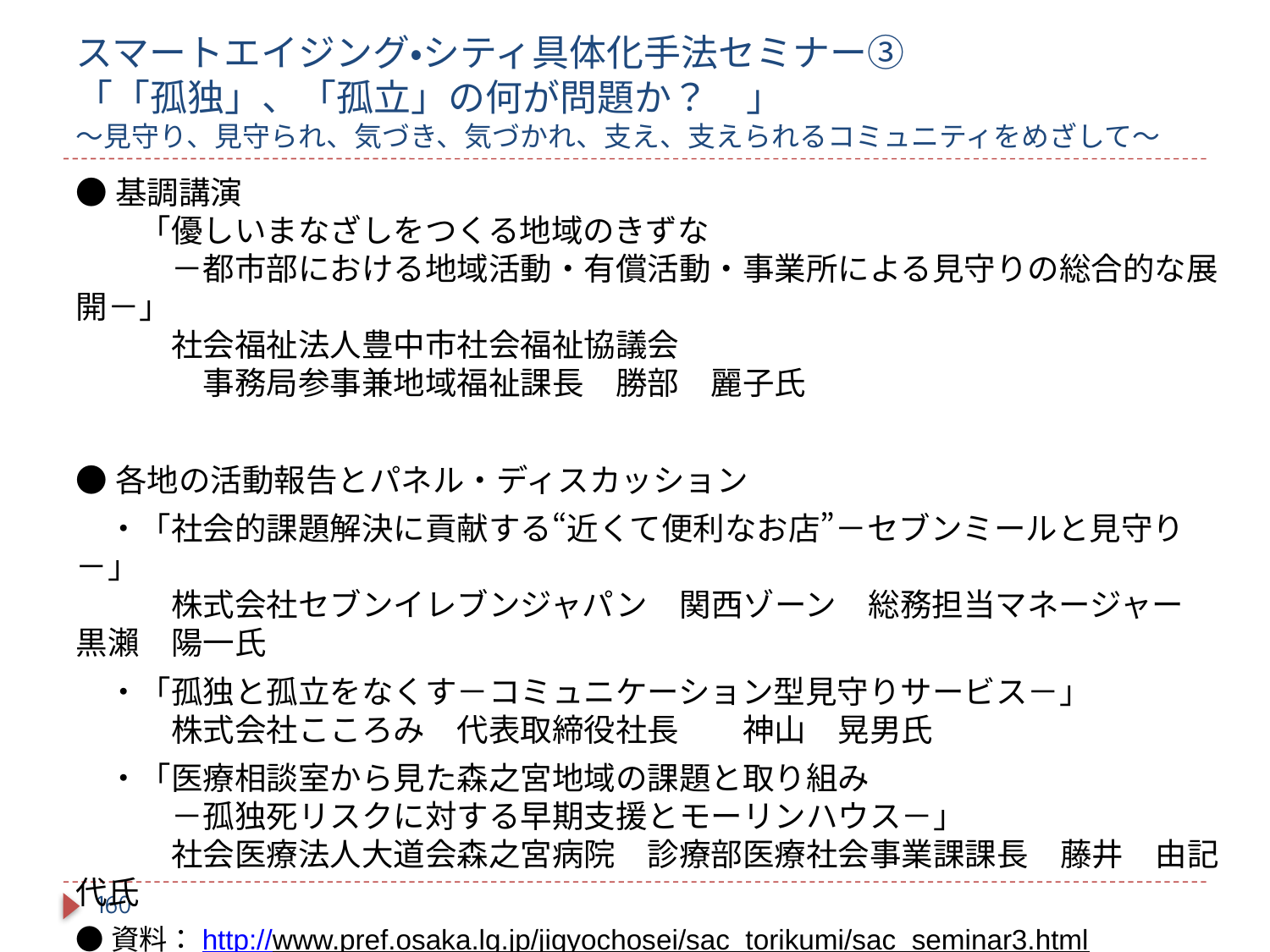

# スマートエイジング・シティ具体化手法セミナー③ 「「孤独」、「孤立」の何が問題か？　」 ～見守り、見守られ、気づき、気づかれ、支え、支えられるコミュニティをめざして～
●基調講演
　　「優しいまなざしをつくる地域のきずな
　　　－都市部における地域活動・有償活動・事業所による見守りの総合的な展開－」
　　　社会福祉法人豊中市社会福祉協議会　
　　　　事務局参事兼地域福祉課長　勝部　麗子氏

●各地の活動報告とパネル・ディスカッション
　・「社会的課題解決に貢献する“近くて便利なお店”－セブンミールと見守り－」
　　　株式会社セブンイレブンジャパン　関西ゾーン　総務担当マネージャー　黒瀨　陽一氏
　・「孤独と孤立をなくす－コミュニケーション型見守りサービス－」
　　　株式会社こころみ　代表取締役社長　　神山　晃男氏
　・「医療相談室から見た森之宮地域の課題と取り組み
　　　－孤独死リスクに対する早期支援とモーリンハウス－」
　　　社会医療法人大道会森之宮病院　診療部医療社会事業課課長　藤井　由記代氏
●資料：http://www.pref.osaka.lg.jp/jigyochosei/sac_torikumi/sac_seminar3.html

160